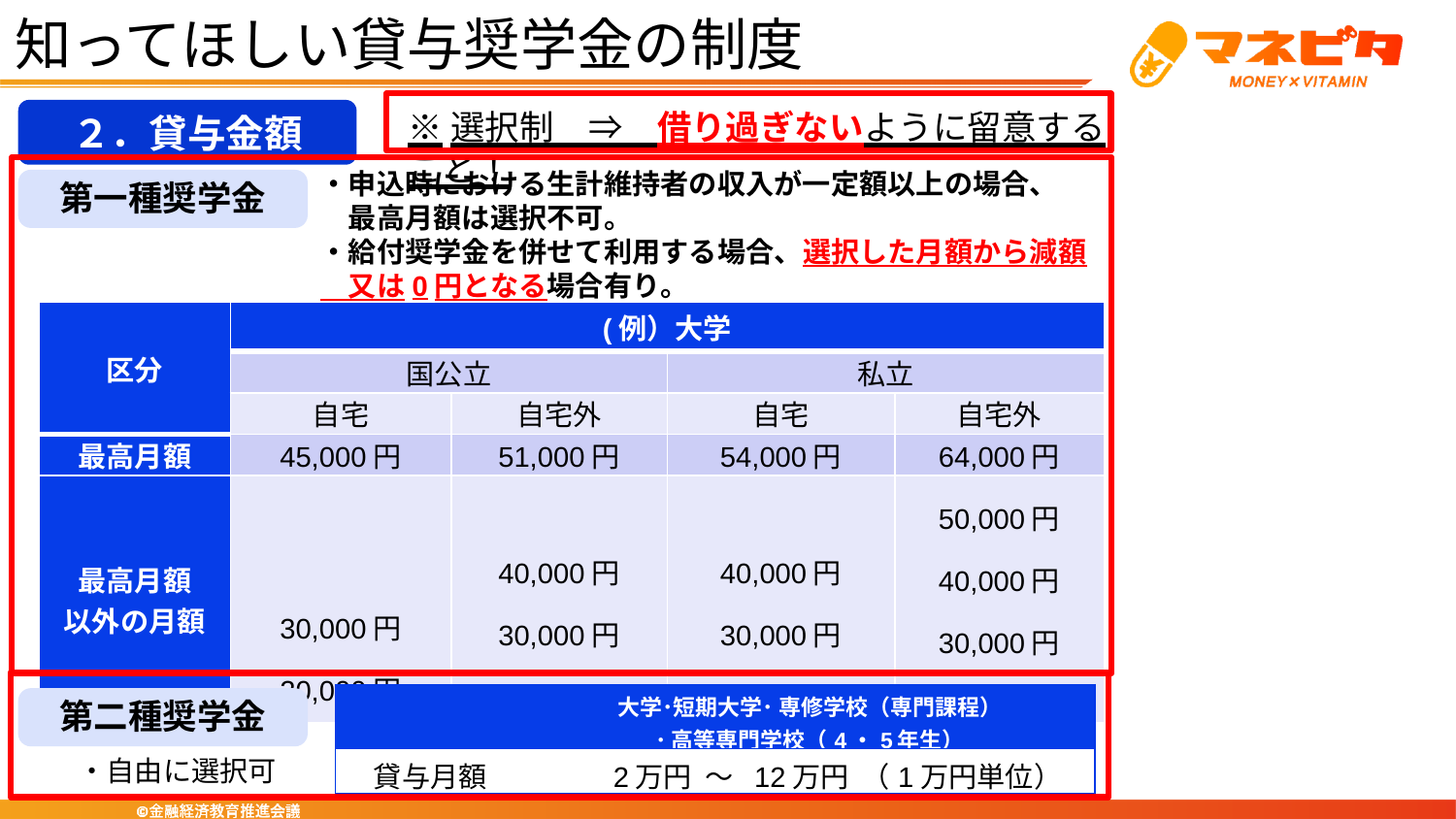

知ってほしい貸与奨学金の制度

２．貸与金額
※選択制　⇒　借り過ぎないように留意すること！

・申込時における生計維持者の収入が一定額以上の場合、
　最高月額は選択不可。
・給付奨学金を併せて利用する場合、選択した月額から減額
　又は0円となる場合有り。

第一種奨学金
| 区分 | (例）大学 |  |  |  |
| --- | --- | --- | --- | --- |
|  | 国公立 |  | 私立 |  |
|  | 自宅 | 自宅外 | 自宅 | 自宅外 |
| 最高月額 | 45,000円 | 51,000円 | 54,000円 | 64,000円 |
| 最高月額 以外の月額 | 30,000円 20,000円 | 40,000円 30,000円 20,000円 | 40,000円 30,000円 20,000円 | 50,000円 40,000円 30,000円 20,000円 |

|  | 大学･短期大学･ 専修学校（専門課程） ･ 高等専門学校（4・5年生） |
| --- | --- |
| 貸与月額 | 2万円 ～ 12万円 （1万円単位） |
第二種奨学金
・自由に選択可